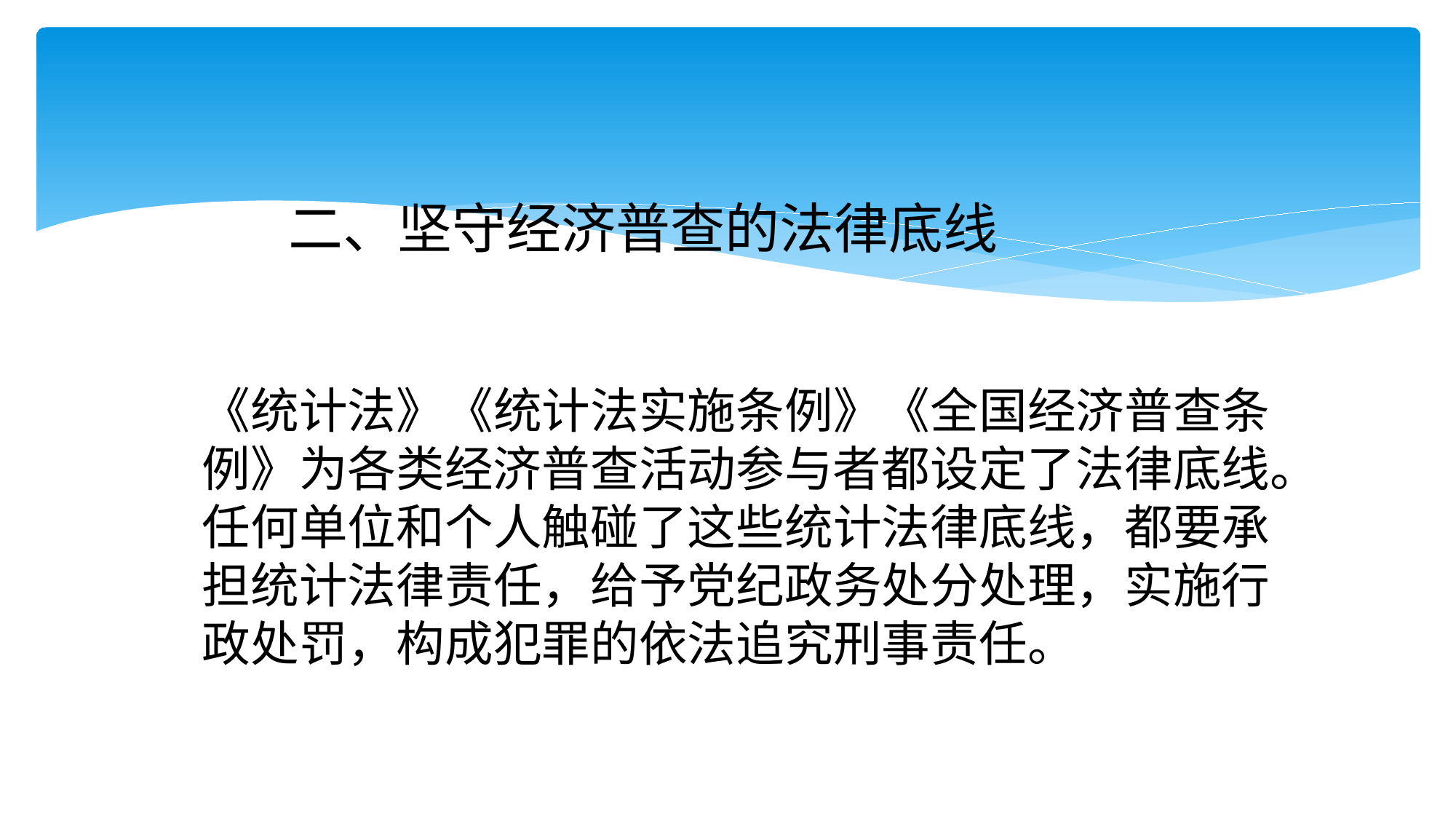

# 二、坚守经济普查的法律底线

《统计法》《统计法实施条例》《全国经济普查条例》为各类经济普查活动参与者都设定了法律底线。任何单位和个人触碰了这些统计法律底线，都要承担统计法律责任，给予党纪政务处分处理，实施行政处罚，构成犯罪的依法追究刑事责任。
5